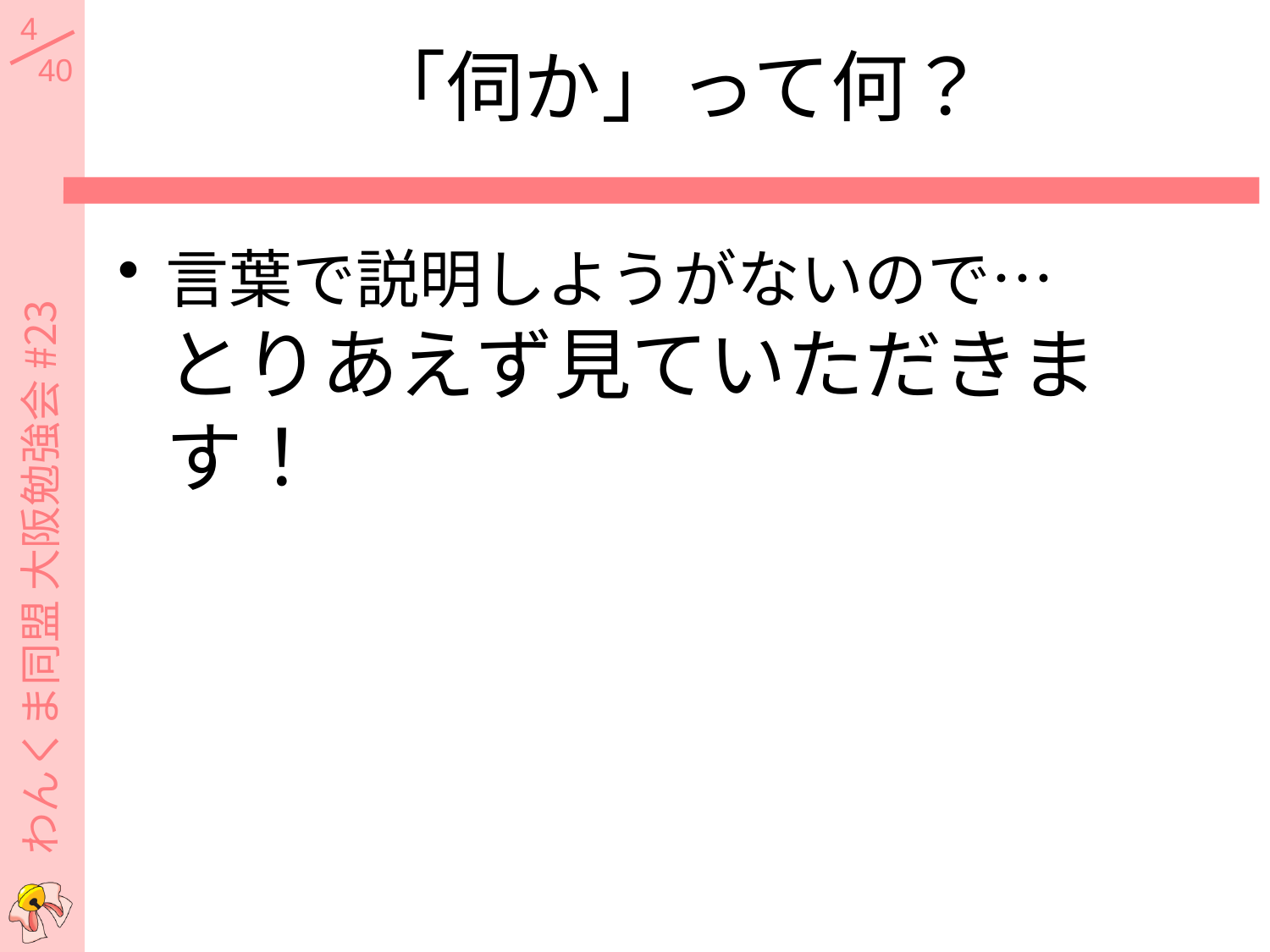

# 「伺か」って何？
言葉で説明しようがないので…
とりあえず見ていただきます！
わんくま同盟 大阪勉強会 #23